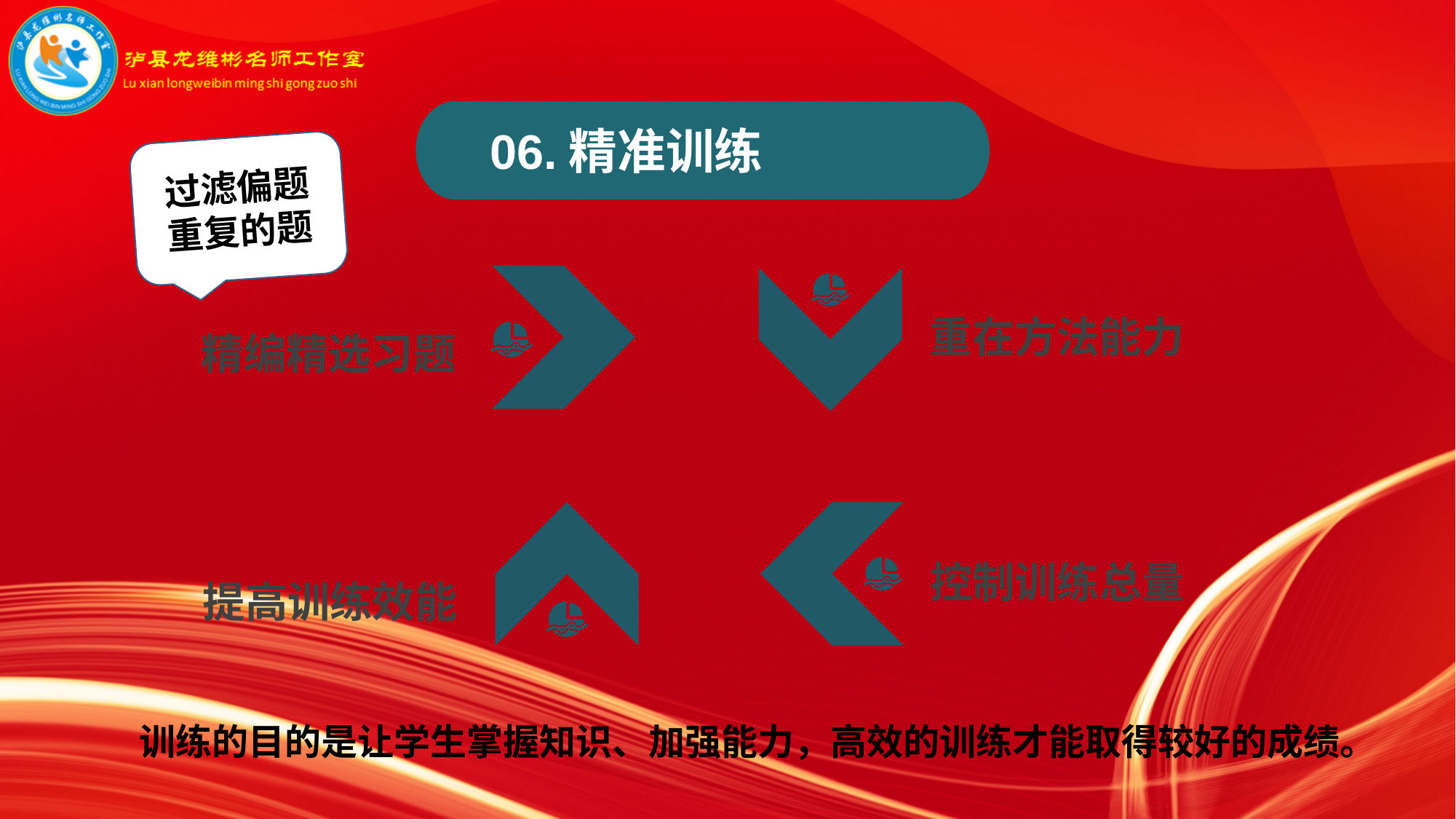

06.精准训练
过滤偏题重复的题

重在方法能力
精编精选习题

控制训练总量
提高训练效能
训练的目的是让学生掌握知识、加强能力，高效的训练才能取得较好的成绩。